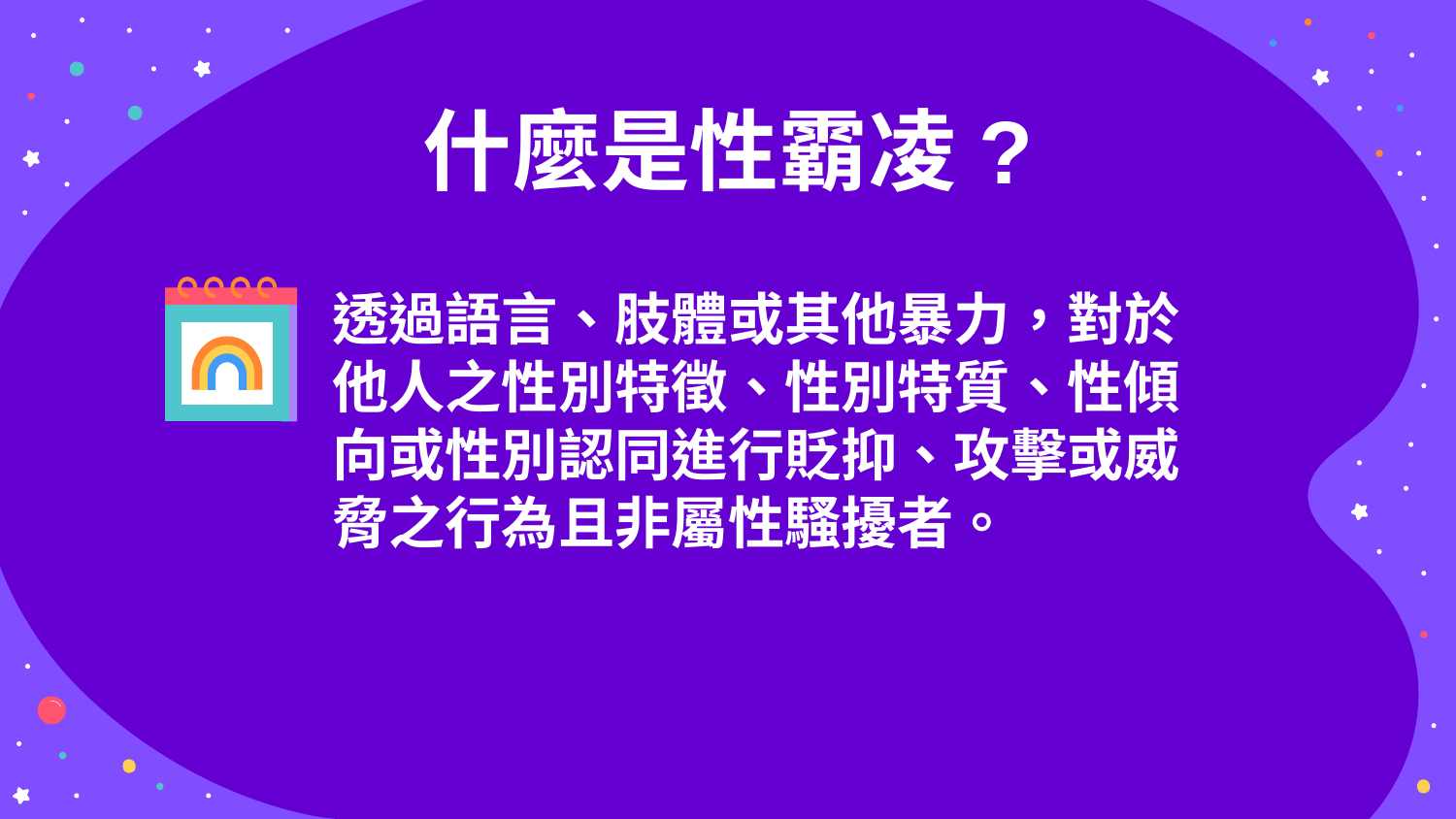

# 什麼是性霸凌?

透過語言、肢體或其他暴力，對於他人之性別特徵、性別特質、性傾向或性別認同進行貶抑、攻擊或威脅之行為且非屬性騷擾者。